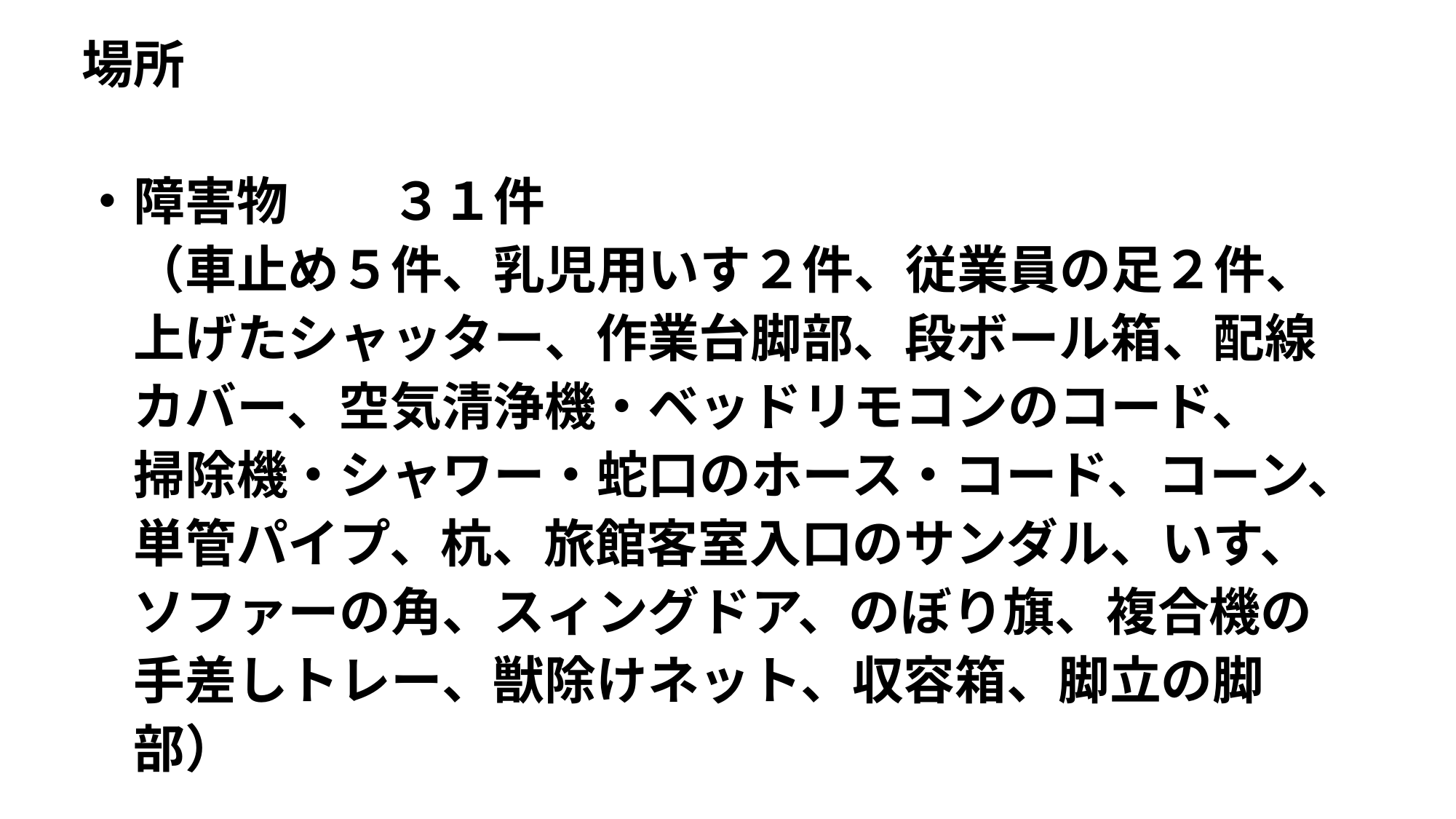

場所

・障害物　　３１件
　（車止め５件、乳児用いす２件、従業員の足２件、
　上げたシャッター、作業台脚部、段ボール箱、配線
　カバー、空気清浄機・ベッドリモコンのコード、
　掃除機・シャワー・蛇口のホース・コード、コーン、
　単管パイプ、杭、旅館客室入口のサンダル、いす、
　ソファーの角、スィングドア、のぼり旗、複合機の
　手差しトレー、獣除けネット、収容箱、脚立の脚
　部）